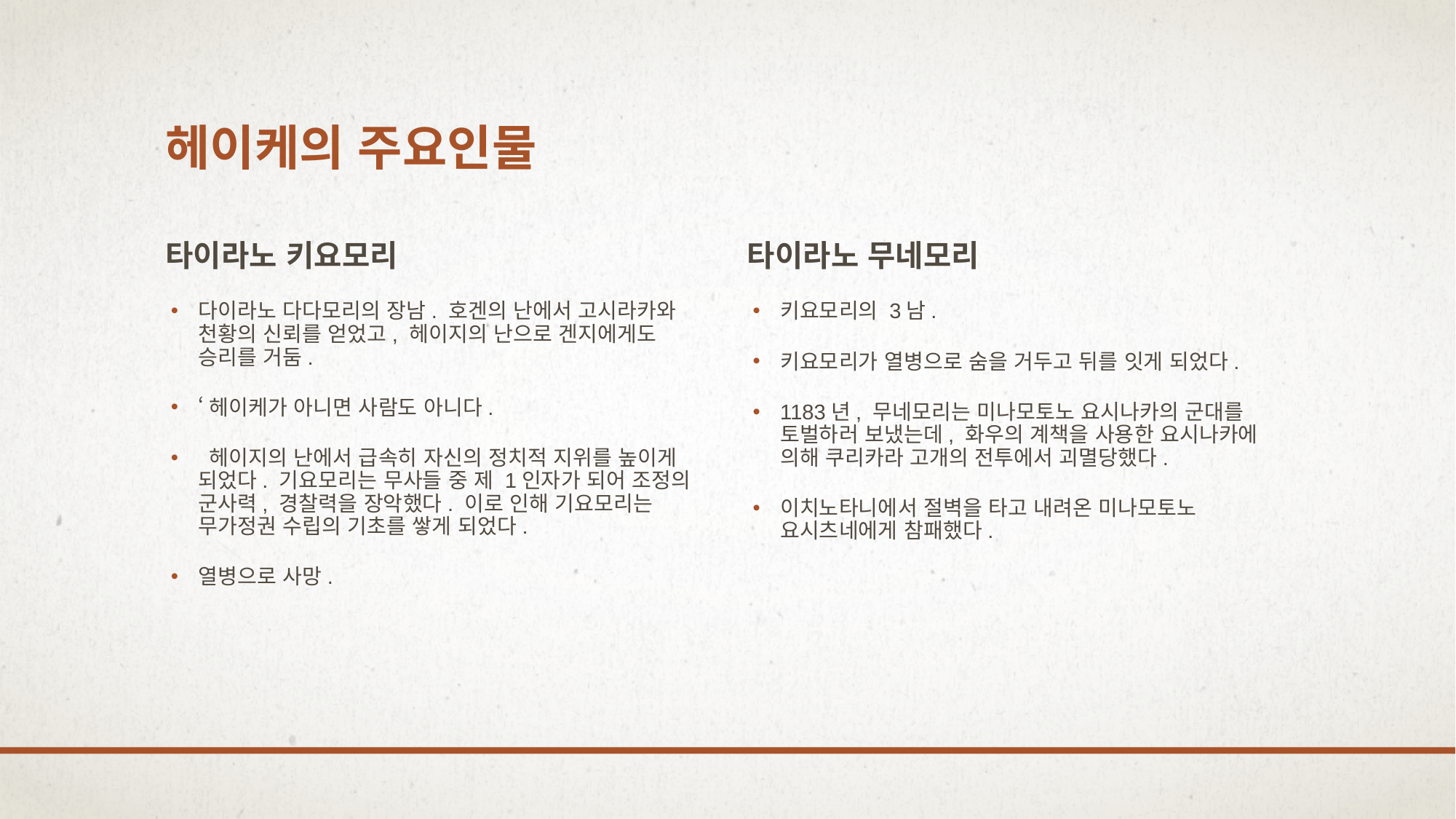

# 헤이케의 주요인물
타이라노 키요모리
타이라노 무네모리
다이라노 다다모리의 장남. 호겐의 난에서 고시라카와 천황의 신뢰를 얻었고, 헤이지의 난으로 겐지에게도 승리를 거둠.
‘헤이케가 아니면 사람도 아니다.
 헤이지의 난에서 급속히 자신의 정치적 지위를 높이게 되었다. 기요모리는 무사들 중 제 1인자가 되어 조정의 군사력, 경찰력을 장악했다. 이로 인해 기요모리는 무가정권 수립의 기초를 쌓게 되었다.
열병으로 사망.
키요모리의 3남.
키요모리가 열병으로 숨을 거두고 뒤를 잇게 되었다.
1183년, 무네모리는 미나모토노 요시나카의 군대를 토벌하러 보냈는데, 화우의 계책을 사용한 요시나카에 의해 쿠리카라 고개의 전투에서 괴멸당했다.
이치노타니에서 절벽을 타고 내려온 미나모토노 요시츠네에게 참패했다.